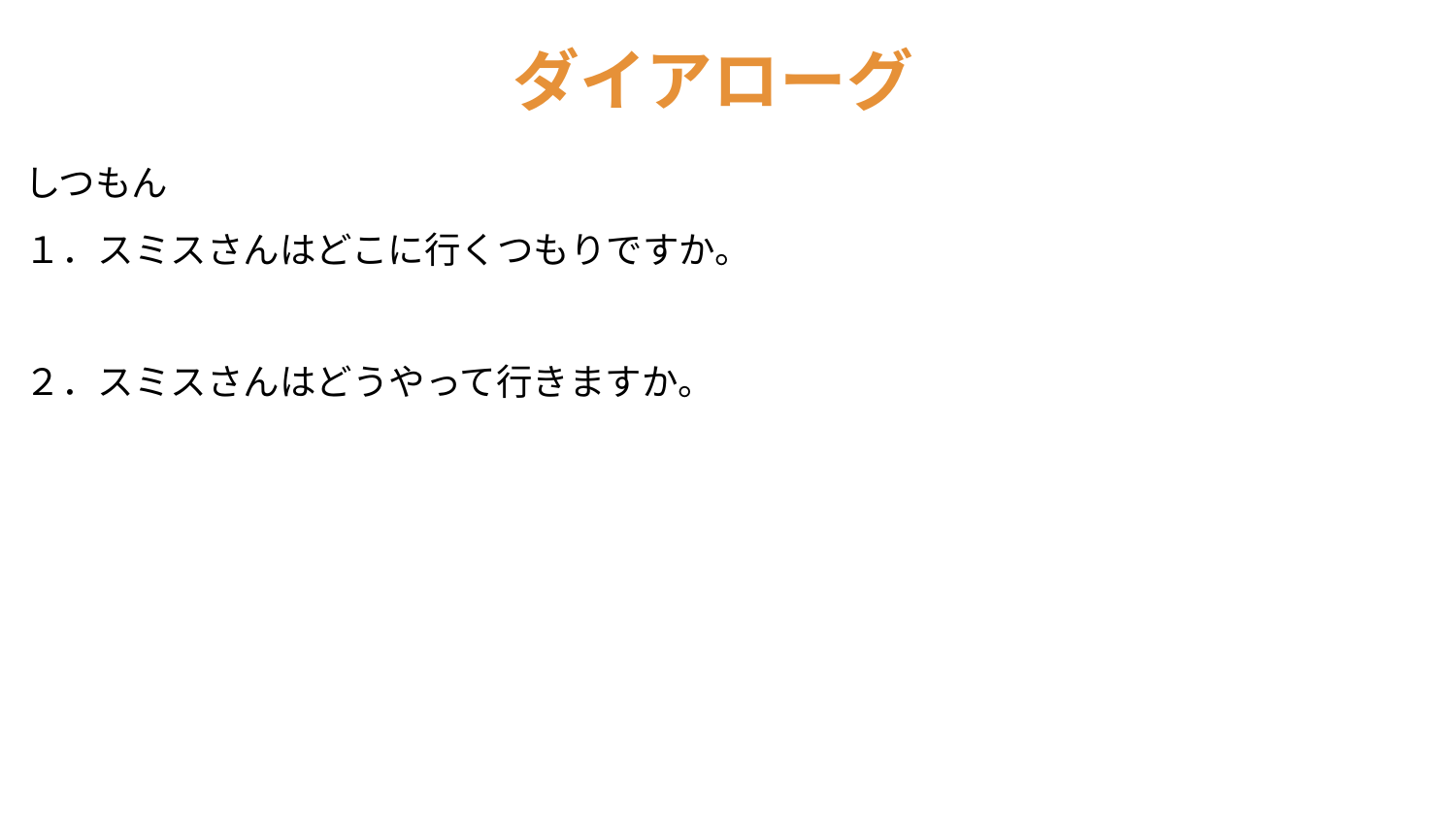

# ダイアローグ
しつもん
１．スミスさんはどこに行くつもりですか。

２．スミスさんはどうやって行きますか。